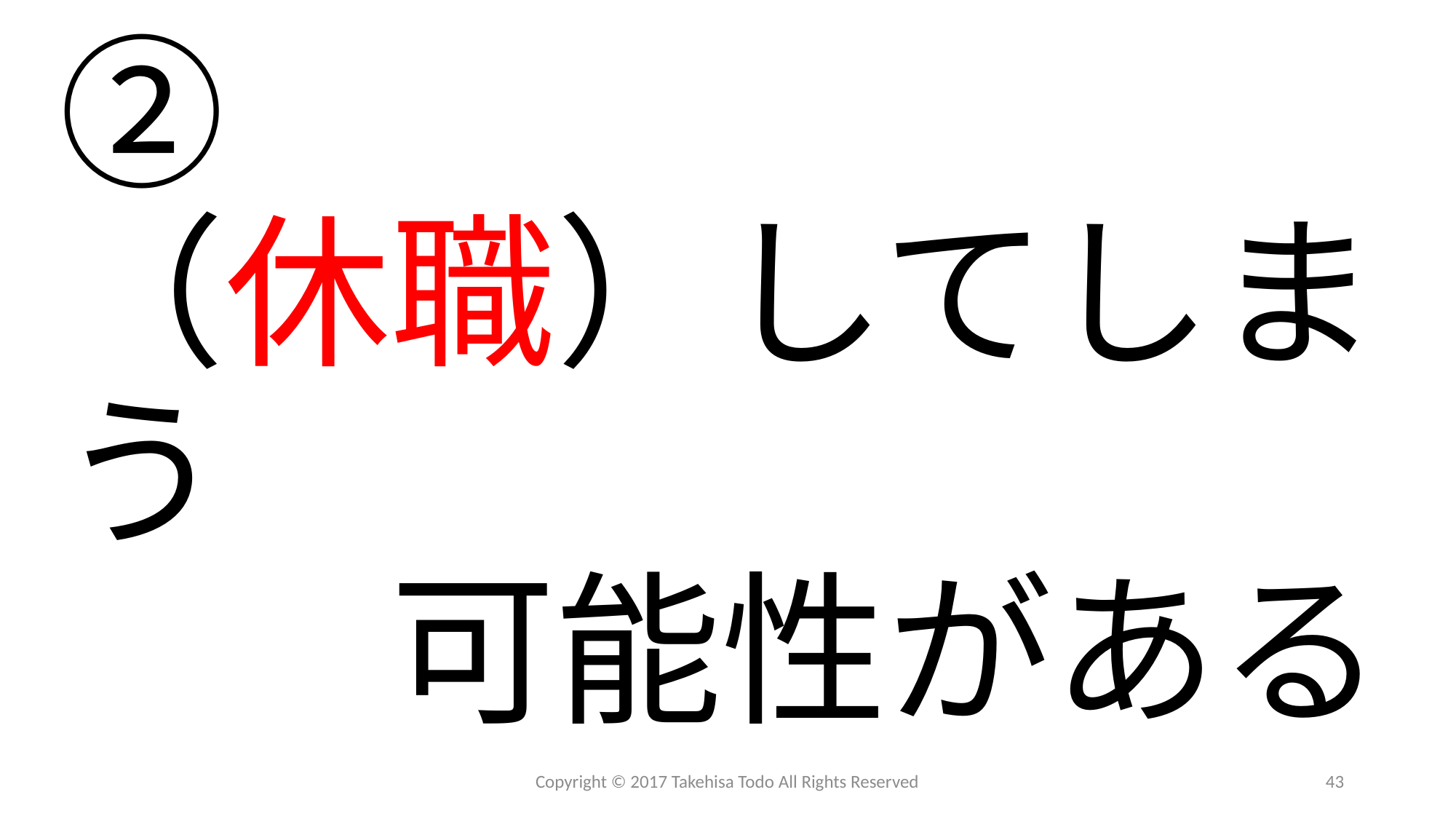

# ② （休職）してしまう 　　可能性がある
Copyright © 2017 Takehisa Todo All Rights Reserved
43